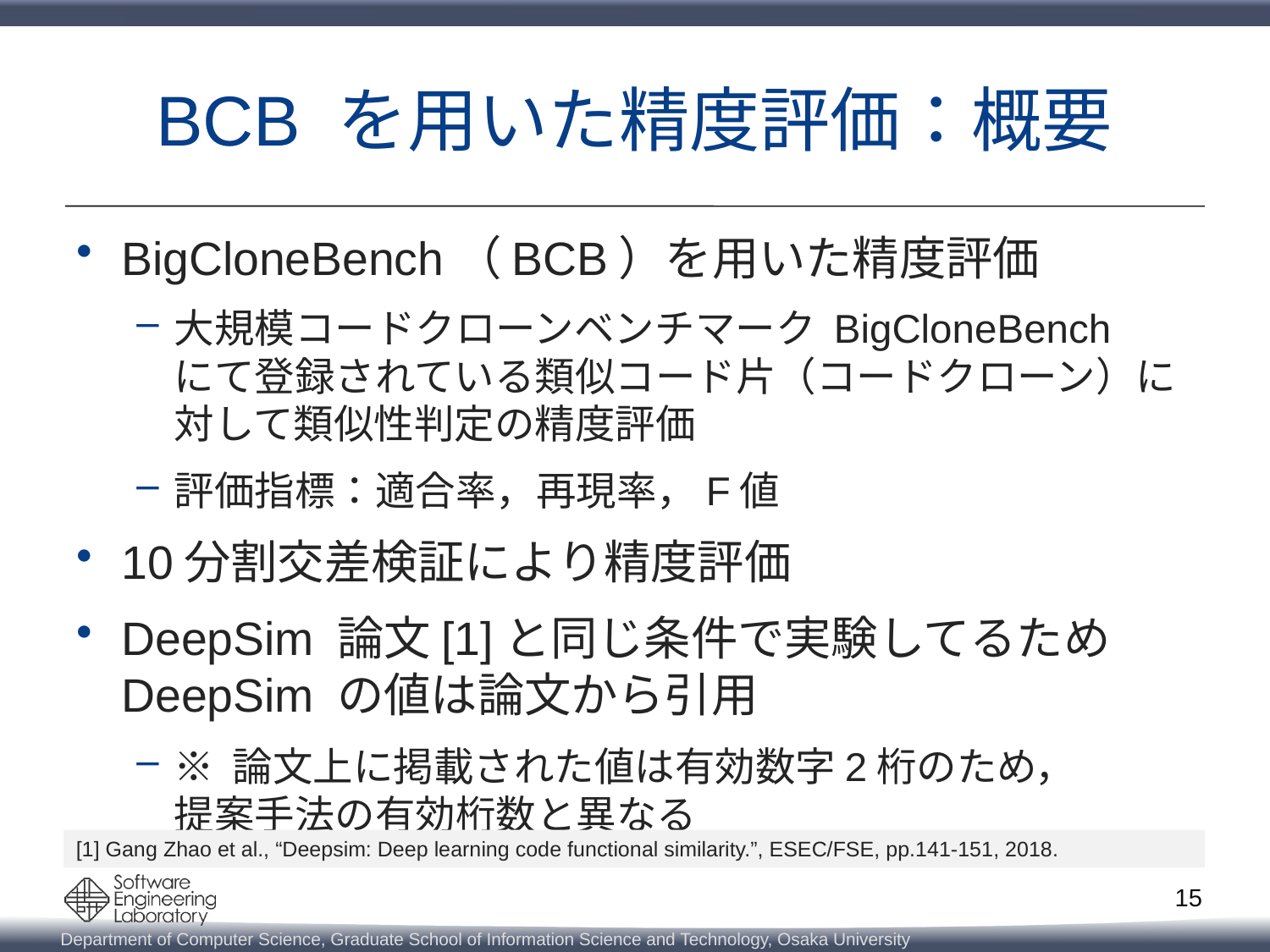

# BCB を用いた精度評価：概要
BigCloneBench（BCB）を用いた精度評価
大規模コードクローンベンチマーク BigCloneBench　にて登録されている類似コード片（コードクローン）に対して類似性判定の精度評価
評価指標：適合率，再現率，F値
10分割交差検証により精度評価
DeepSim 論文[1]と同じ条件で実験してるため
DeepSim の値は論文から引用
※ 論文上に掲載された値は有効数字2桁のため，
提案手法の有効桁数と異なる

[1] Gang Zhao et al., “Deepsim: Deep learning code functional similarity.”, ESEC/FSE, pp.141-151, 2018.
15